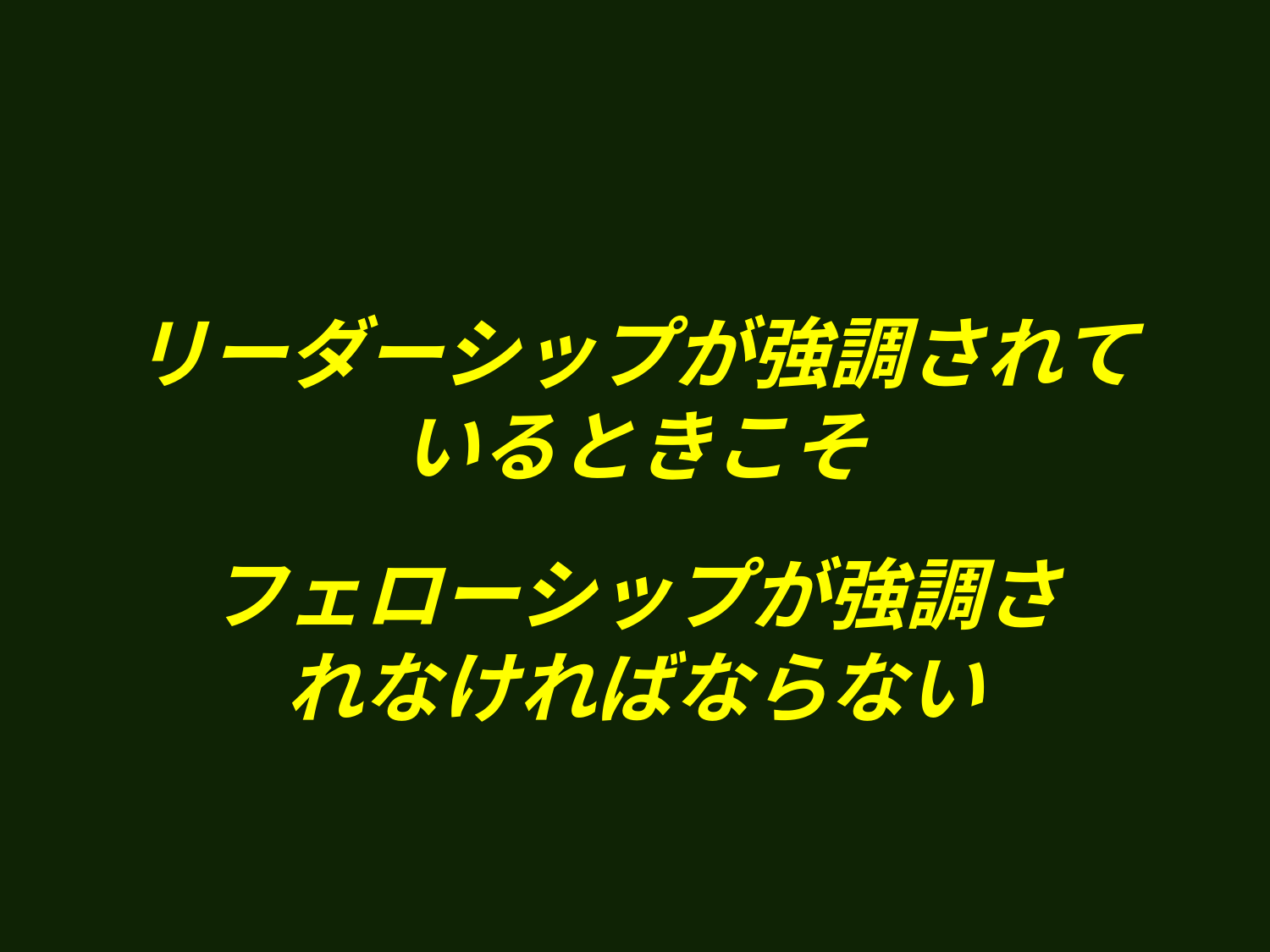

# リーダーシップが強調されて いるときこそ
フェローシップが強調されなければならない